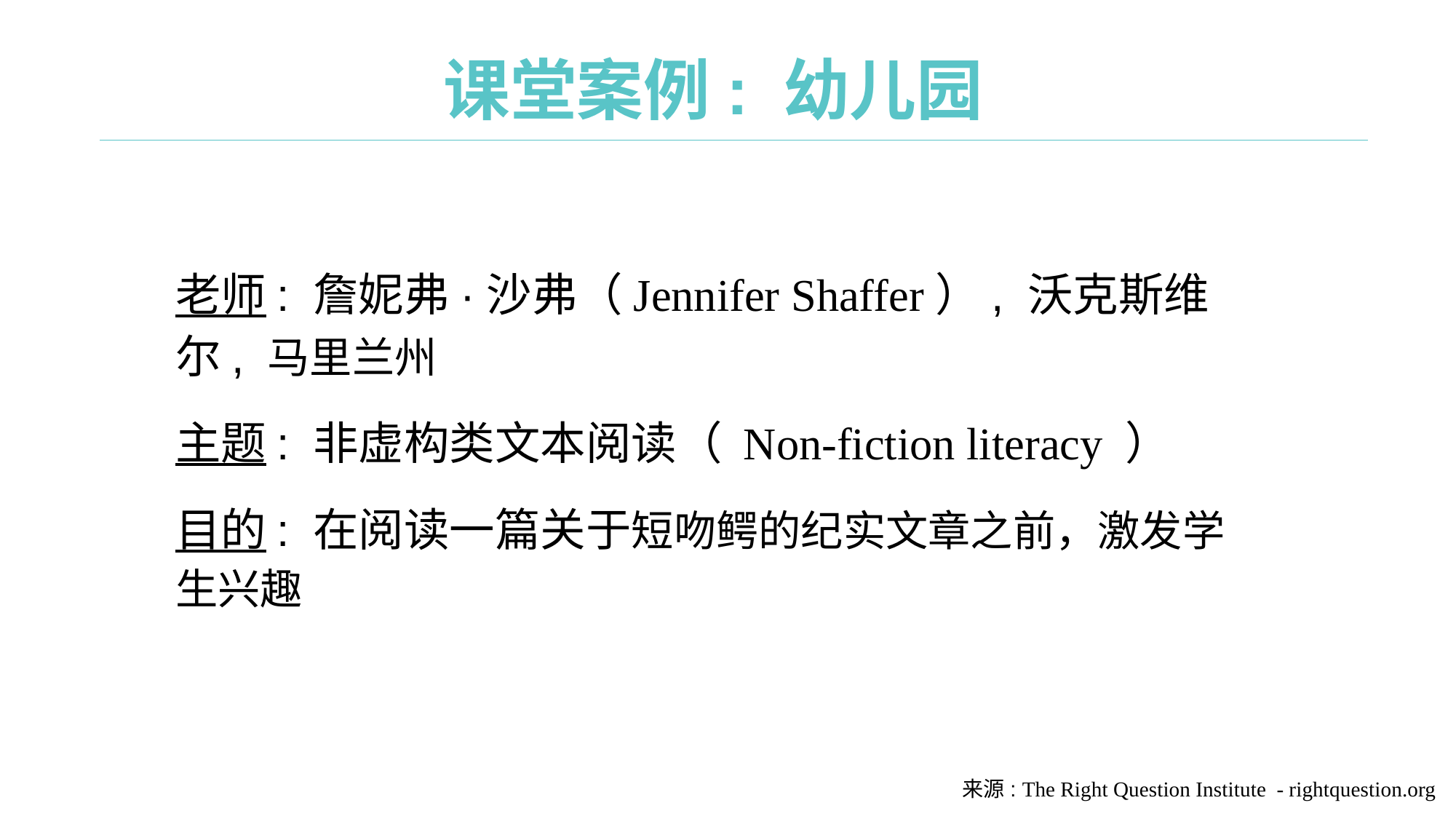

# 课堂案例: 幼儿园
老师: 詹妮弗·沙弗（Jennifer Shaffer）, 沃克斯维尔, 马里兰州
主题: 非虚构类文本阅读（ Non-fiction literacy ）
目的: 在阅读一篇关于短吻鳄的纪实文章之前，激发学生兴趣